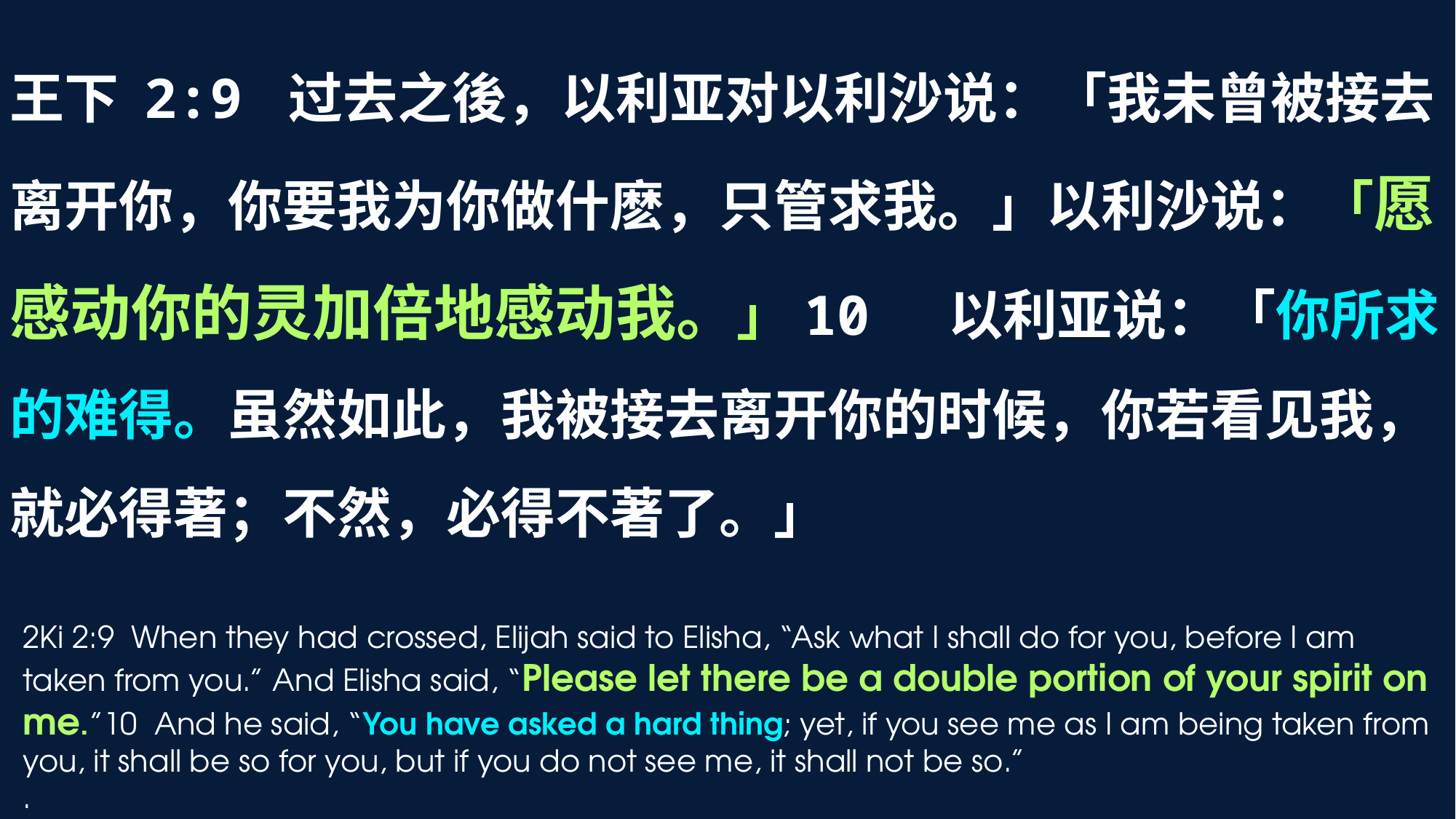

王下 2:9 过去之後，以利亚对以利沙说：「我未曾被接去离开你，你要我为你做什麽，只管求我。」以利沙说：「愿感动你的灵加倍地感动我。」10  以利亚说：「你所求的难得。虽然如此，我被接去离开你的时候，你若看见我，就必得著；不然，必得不著了。」
2Ki 2:9  When they had crossed, Elijah said to Elisha, “Ask what I shall do for you, before I am taken from you.” And Elisha said, “Please let there be a double portion of your spirit on me.”10  And he said, “You have asked a hard thing; yet, if you see me as I am being taken from you, it shall be so for you, but if you do not see me, it shall not be so.”
.